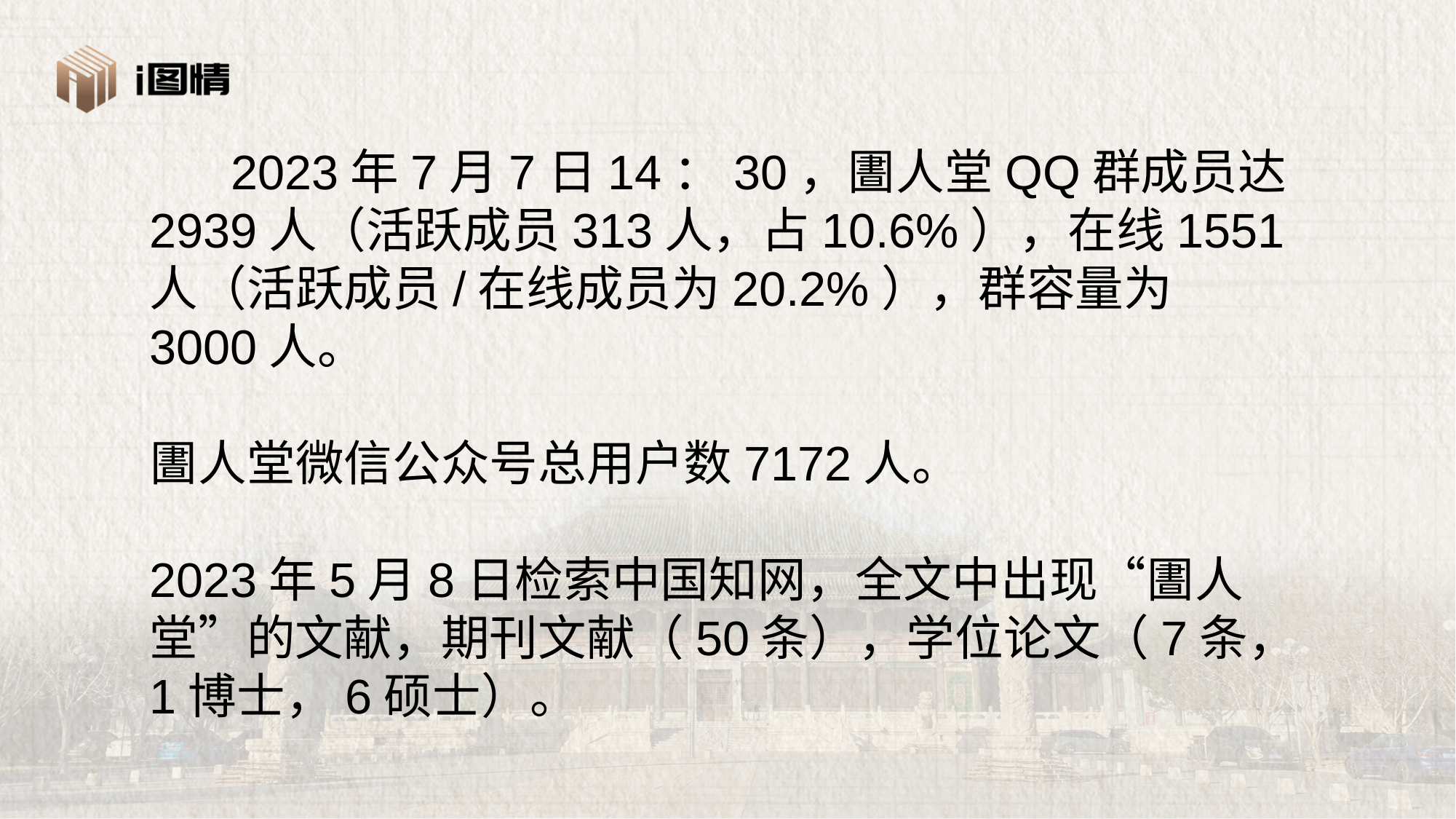

2023年7月7日14：30，圕人堂QQ群成员达2939人（活跃成员313人，占10.6%），在线1551人（活跃成员/在线成员为20.2%），群容量为3000人。

圕人堂微信公众号总用户数7172人。

2023年5月8日检索中国知网，全文中出现“圕人堂”的文献，期刊文献（50条），学位论文（7条，1博士，6硕士）。
39